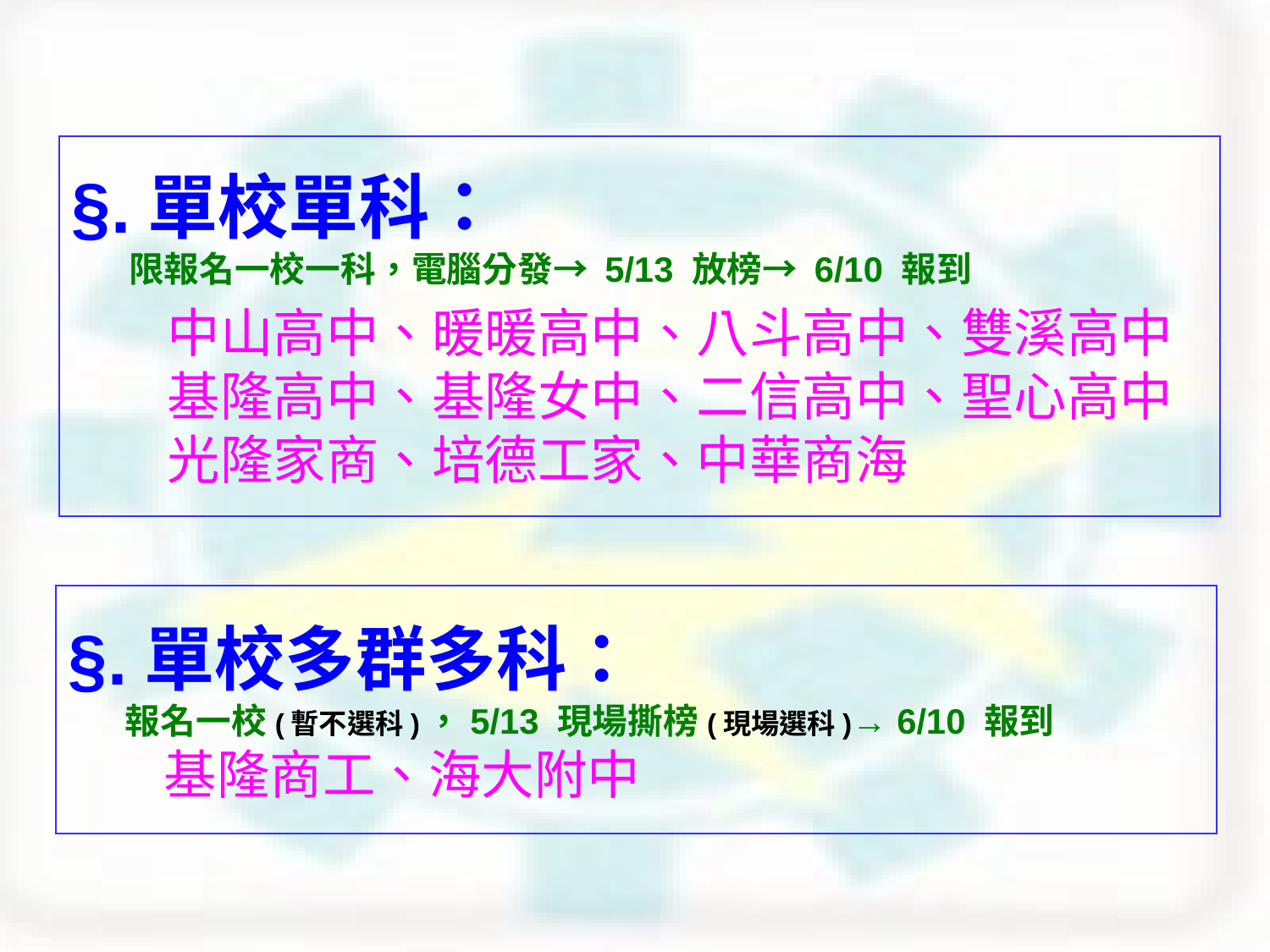

§.單校單科：
      限報名一校一科，電腦分發→ 5/13 放榜→ 6/10 報到
       中山高中、暖暖高中、八斗高中、雙溪高中
       基隆高中、基隆女中、二信高中、聖心高中
       光隆家商、培德工家、中華商海
§.單校多群多科：
      報名一校(暫不選科)，5/13 現場撕榜(現場選科)→ 6/10 報到
       基隆商工、海大附中